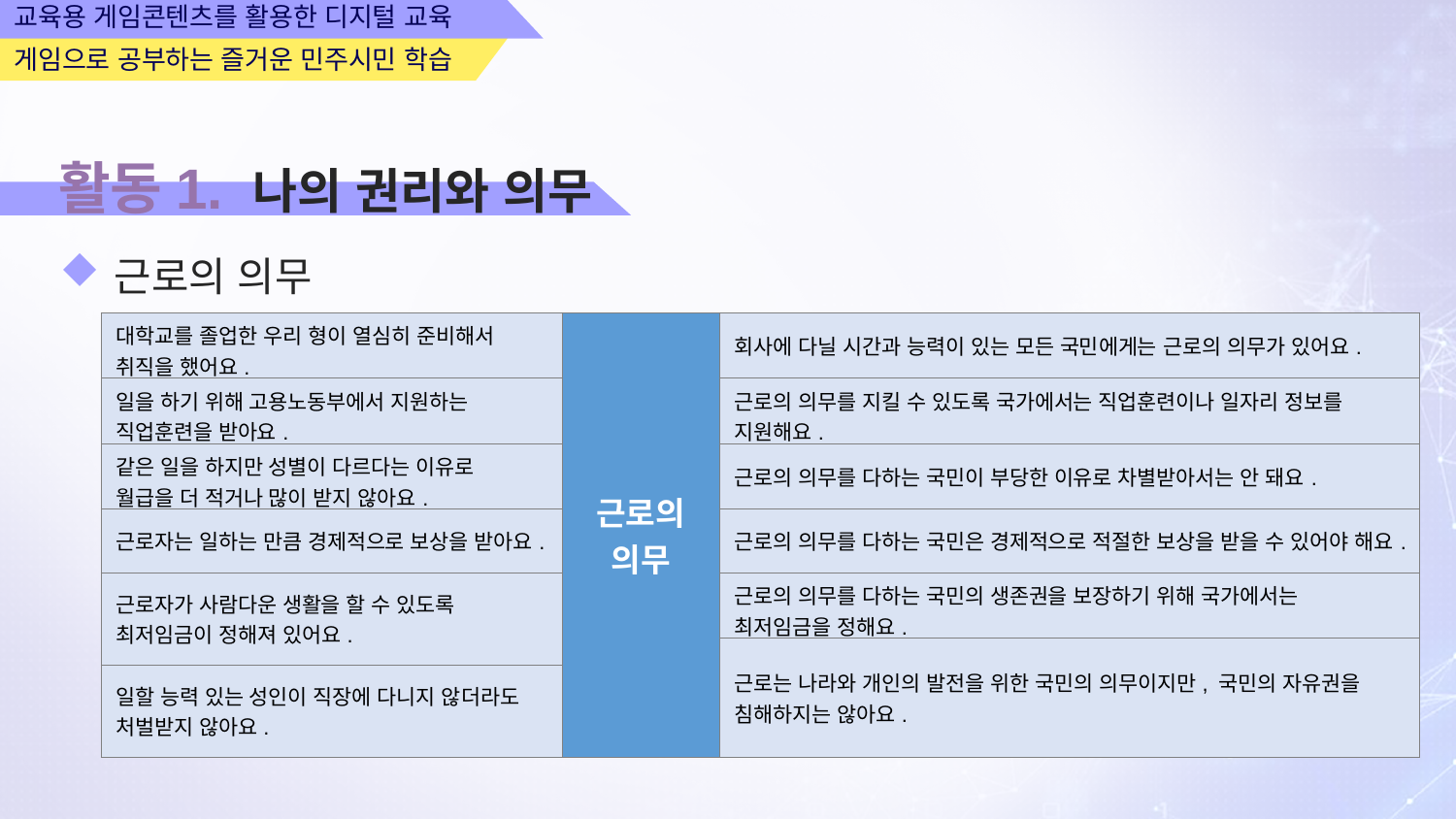

교육용 게임콘텐츠를 활용한 디지털 교육
게임으로 공부하는 즐거운 민주시민 학습

활동1. 나의 권리와 의무

근로의 의무
| 대학교를 졸업한 우리 형이 열심히 준비해서 취직을 했어요. | 근로의 의무 | 회사에 다닐 시간과 능력이 있는 모든 국민에게는 근로의 의무가 있어요. |
| --- | --- | --- |
| 일을 하기 위해 고용노동부에서 지원하는 직업훈련을 받아요. |  | 근로의 의무를 지킬 수 있도록 국가에서는 직업훈련이나 일자리 정보를 지원해요. |
| 같은 일을 하지만 성별이 다르다는 이유로 월급을 더 적거나 많이 받지 않아요. |  | 근로의 의무를 다하는 국민이 부당한 이유로 차별받아서는 안 돼요. |
| 근로자는 일하는 만큼 경제적으로 보상을 받아요. |  | 근로의 의무를 다하는 국민은 경제적으로 적절한 보상을 받을 수 있어야 해요. |
| 근로자가 사람다운 생활을 할 수 있도록 최저임금이 정해져 있어요. |  | 근로의 의무를 다하는 국민의 생존권을 보장하기 위해 국가에서는 최저임금을 정해요. |
|  |  | 근로는 나라와 개인의 발전을 위한 국민의 의무이지만, 국민의 자유권을 침해하지는 않아요. |
| 일할 능력 있는 성인이 직장에 다니지 않더라도 처벌받지 않아요. |  |  |